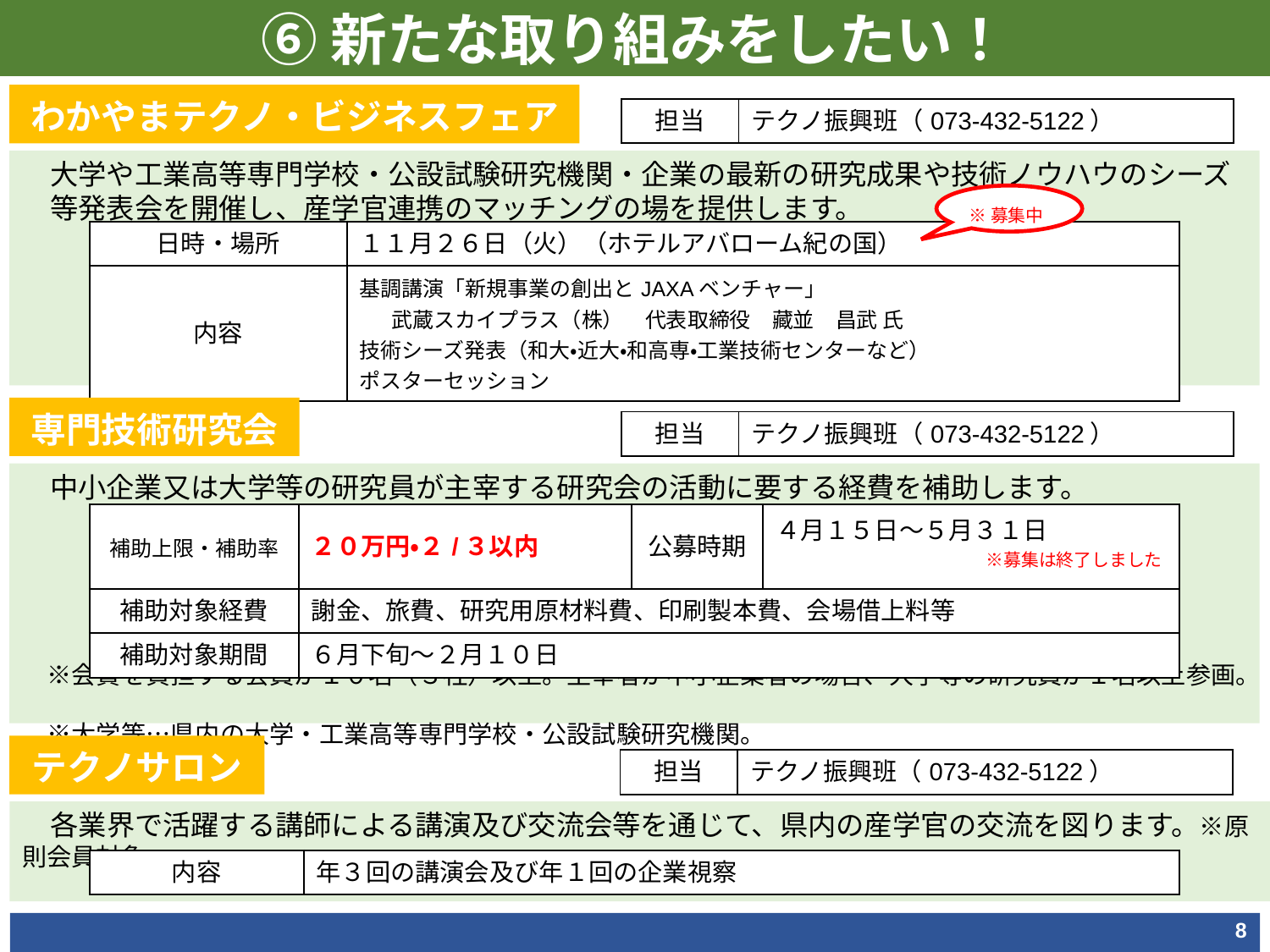

⑥新たな取り組みをしたい！
わかやまテクノ・ビジネスフェア
| 担当 | テクノ振興班（073-432-5122） |
| --- | --- |
　大学や工業高等専門学校・公設試験研究機関・企業の最新の研究成果や技術ノウハウのシーズ　等発表会を開催し、産学官連携のマッチングの場を提供します。

※募集中

| 日時・場所 | １１月２６日（火）（ホテルアバローム紀の国） |
| --- | --- |
| 内容 | 基調講演「新規事業の創出とJAXAベンチャー」 　武蔵スカイプラス（株）　代表取締役　藏並　昌武 氏 技術シーズ発表（和大・近大・和高専・工業技術センターなど） ポスターセッション |
専門技術研究会
| 担当 | テクノ振興班（073-432-5122） |
| --- | --- |
　中小企業又は大学等の研究員が主宰する研究会の活動に要する経費を補助します。

　※会費を負担する会員が１０名（３社）以上。主宰者が中小企業者の場合、大学等の研究員が１名以上参画。
　※大学等…県内の大学・工業高等専門学校・公設試験研究機関。

| 補助上限・補助率 | ２０万円・２/３以内 | 公募時期 | ４月１５日～５月３１日 　　　　　　　　　　　　※募集は終了しました |
| --- | --- | --- | --- |
| 補助対象経費 | 謝金、旅費、研究用原材料費、印刷製本費、会場借上料等 |  |  |
| 補助対象期間 | ６月下旬～２月１０日 |  |  |
テクノサロン
| 担当 | テクノ振興班（073-432-5122） |
| --- | --- |
　各業界で活躍する講師による講演及び交流会等を通じて、県内の産学官の交流を図ります。※原則会員対象
| 内容 | 年３回の講演会及び年１回の企業視察 |
| --- | --- |
8